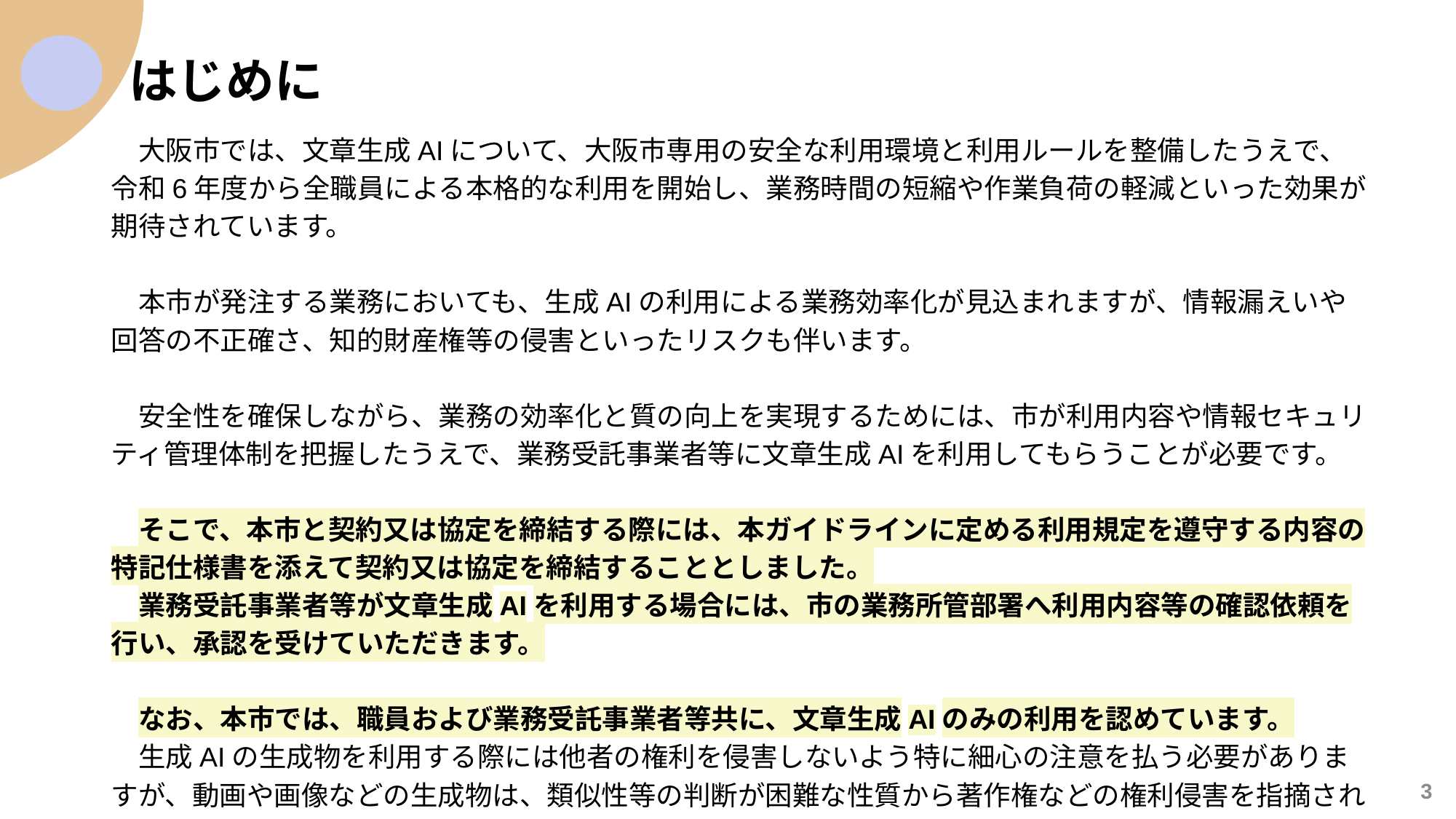

はじめに
　大阪市では、文章生成AIについて、大阪市専用の安全な利用環境と利用ルールを整備したうえで、令和6年度から全職員による本格的な利用を開始し、業務時間の短縮や作業負荷の軽減といった効果が期待されています。

　本市が発注する業務においても、生成AIの利用による業務効率化が見込まれますが、情報漏えいや回答の不正確さ、知的財産権等の侵害といったリスクも伴います。

　安全性を確保しながら、業務の効率化と質の向上を実現するためには、市が利用内容や情報セキュリティ管理体制を把握したうえで、業務受託事業者等に文章生成AIを利用してもらうことが必要です。

　そこで、本市と契約又は協定を締結する際には、本ガイドラインに定める利用規定を遵守する内容の特記仕様書を添えて契約又は協定を締結することとしました。
　業務受託事業者等が文章生成AIを利用する場合には、市の業務所管部署へ利用内容等の確認依頼を行い、承認を受けていただきます。

　なお、本市では、職員および業務受託事業者等共に、文章生成AIのみの利用を認めています。
　生成AIの生成物を利用する際には他者の権利を侵害しないよう特に細心の注意を払う必要がありますが、動画や画像などの生成物は、類似性等の判断が困難な性質から著作権などの権利侵害を指摘される可能性があるため、その利用を禁止しています。

3